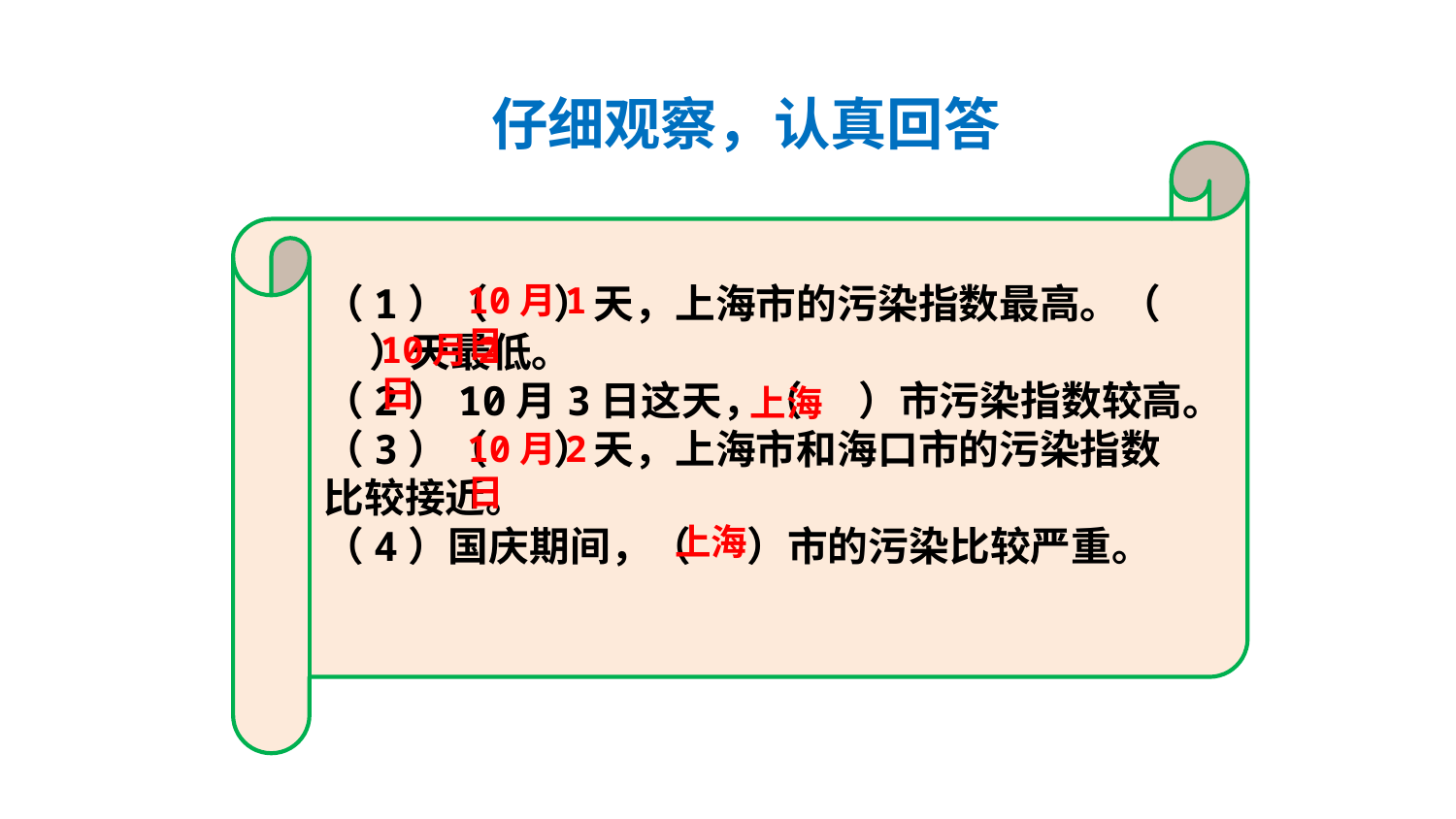

# 仔细观察，认真回答
（1）（       ）天，上海市的污染指数最高。（         ）天最低。
（2）10月3日这天，（      ）市污染指数较高。
（3）（       ）天，上海市和海口市的污染指数比较接近。
（4）国庆期间，（      ）市的污染比较严重。

10月1日
10月2日
上海
10月2日
上海